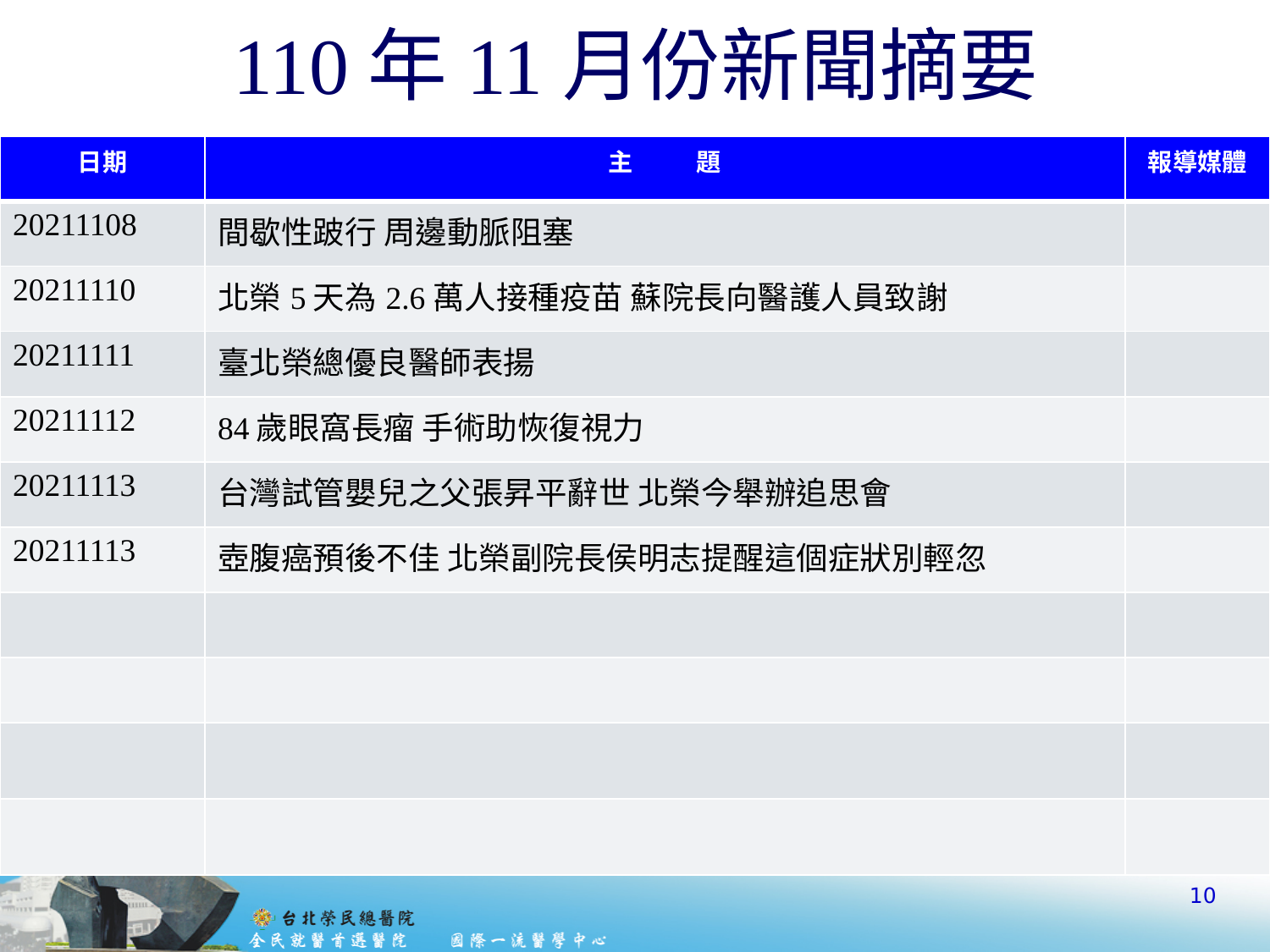

# 110年11月份新聞摘要
| 日期 | 主 題 | 報導媒體 |
| --- | --- | --- |
| 20211108 | 間歇性跛行 周邊動脈阻塞 |  |
| 20211110 | 北榮5天為2.6萬人接種疫苗 蘇院長向醫護人員致謝 |  |
| 20211111 | 臺北榮總優良醫師表揚 |  |
| 20211112 | 84歲眼窩長瘤 手術助恢復視力 |  |
| 20211113 | 台灣試管嬰兒之父張昇平辭世 北榮今舉辦追思會 |  |
| 20211113 | 壺腹癌預後不佳 北榮副院長侯明志提醒這個症狀別輕忽 |  |
|  |  |  |
|  |  |  |
|  |  |  |
|  |  |  |
10